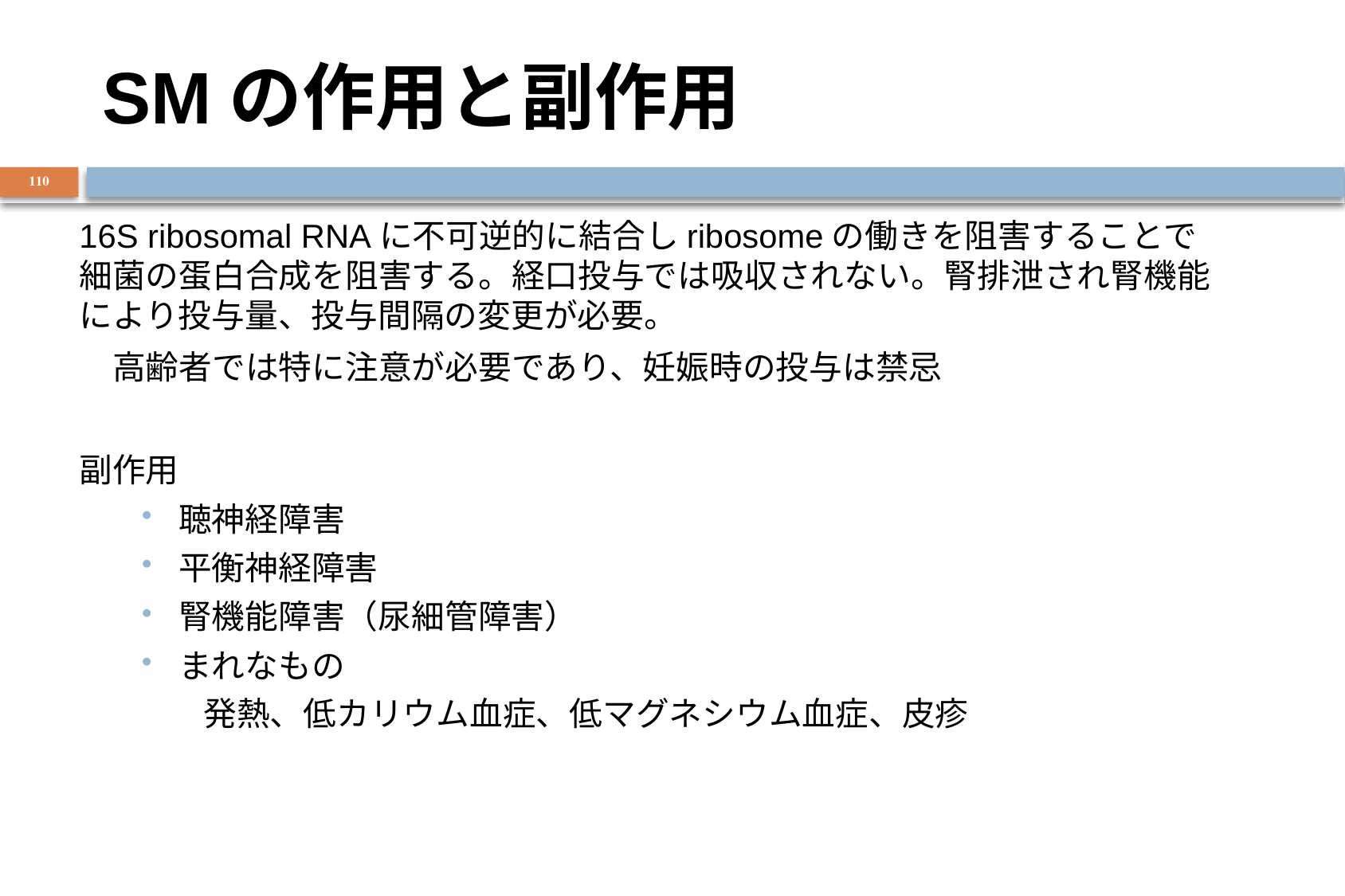

# SMの作用と副作用
110
16S ribosomal RNAに不可逆的に結合しribosomeの働きを阻害することで細菌の蛋白合成を阻害する。経口投与では吸収されない。腎排泄され腎機能により投与量、投与間隔の変更が必要。
　高齢者では特に注意が必要であり、妊娠時の投与は禁忌

副作用
聴神経障害
平衡神経障害
腎機能障害（尿細管障害）
まれなもの
発熱、低カリウム血症、低マグネシウム血症、皮疹